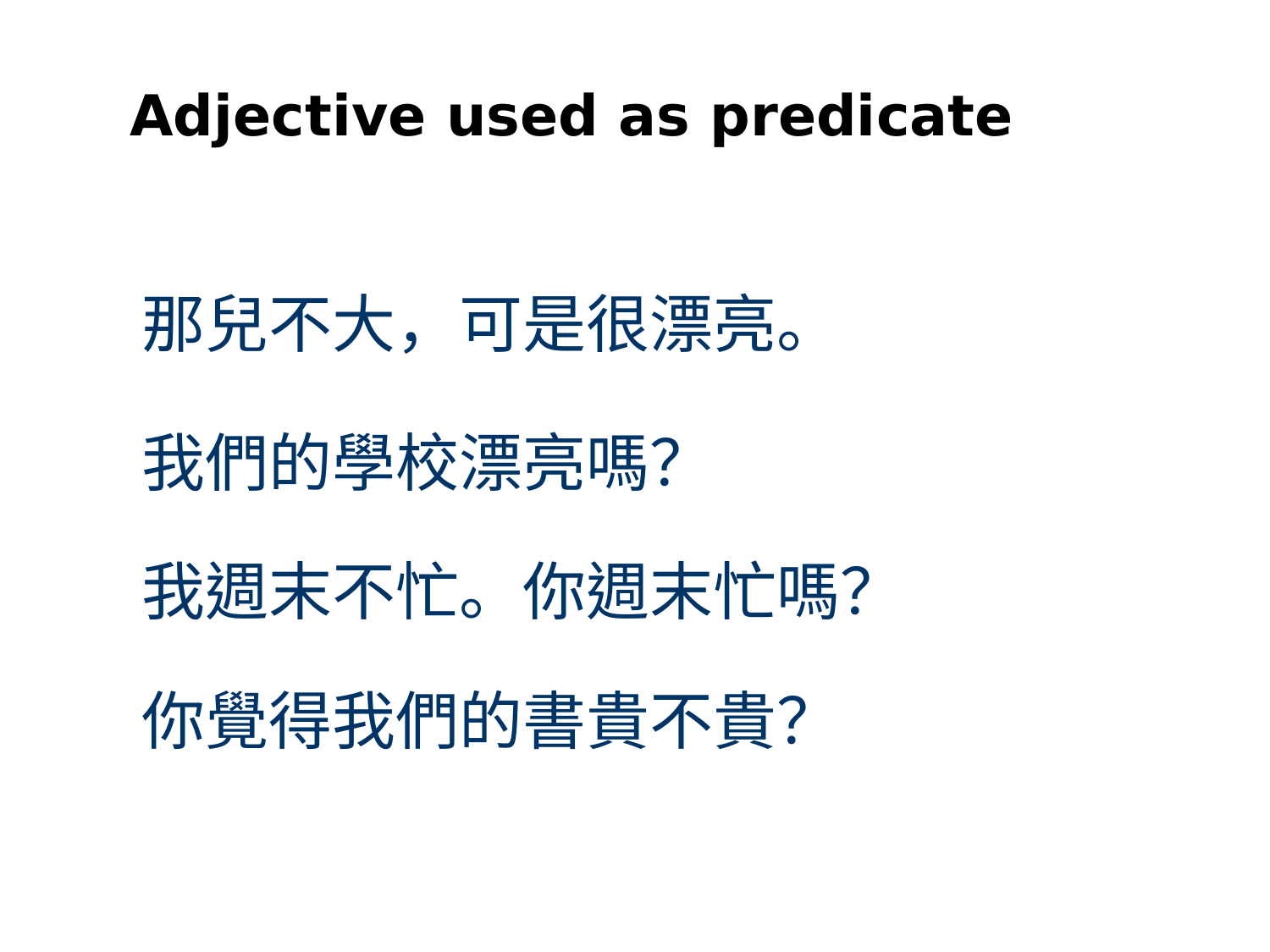

# Adjective used as predicate
那兒不大，可是很漂亮。
我們的學校漂亮嗎？
我週末不忙。你週末忙嗎？
你覺得我們的書貴不貴？